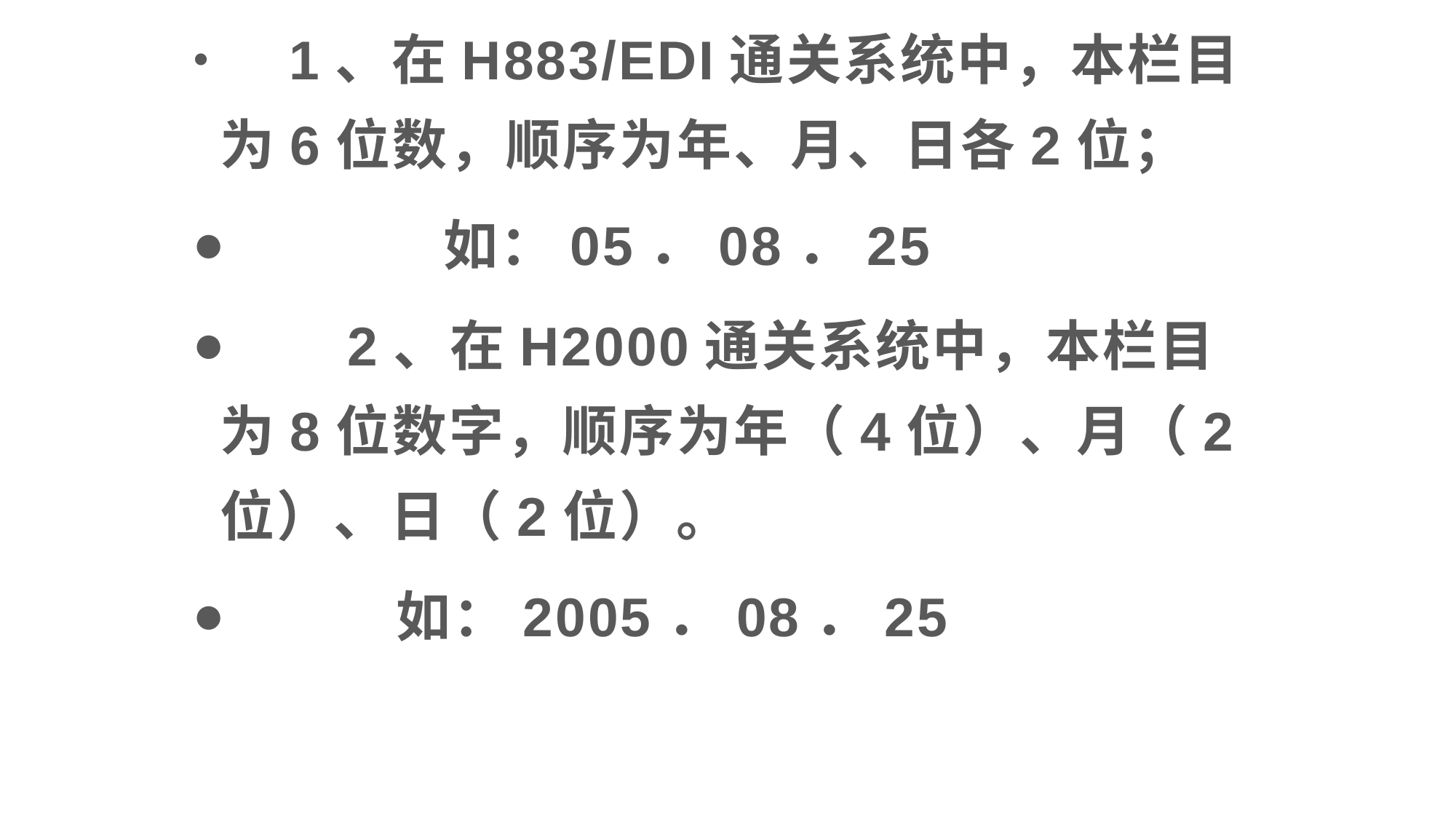

1、在H883/EDI通关系统中，本栏目为6位数，顺序为年、月、日各2位；
              如：05．08．25
       2、在H2000通关系统中，本栏目为8位数字，顺序为年（4位）、月（2位）、日（2位）。
　　　如：2005．08．25